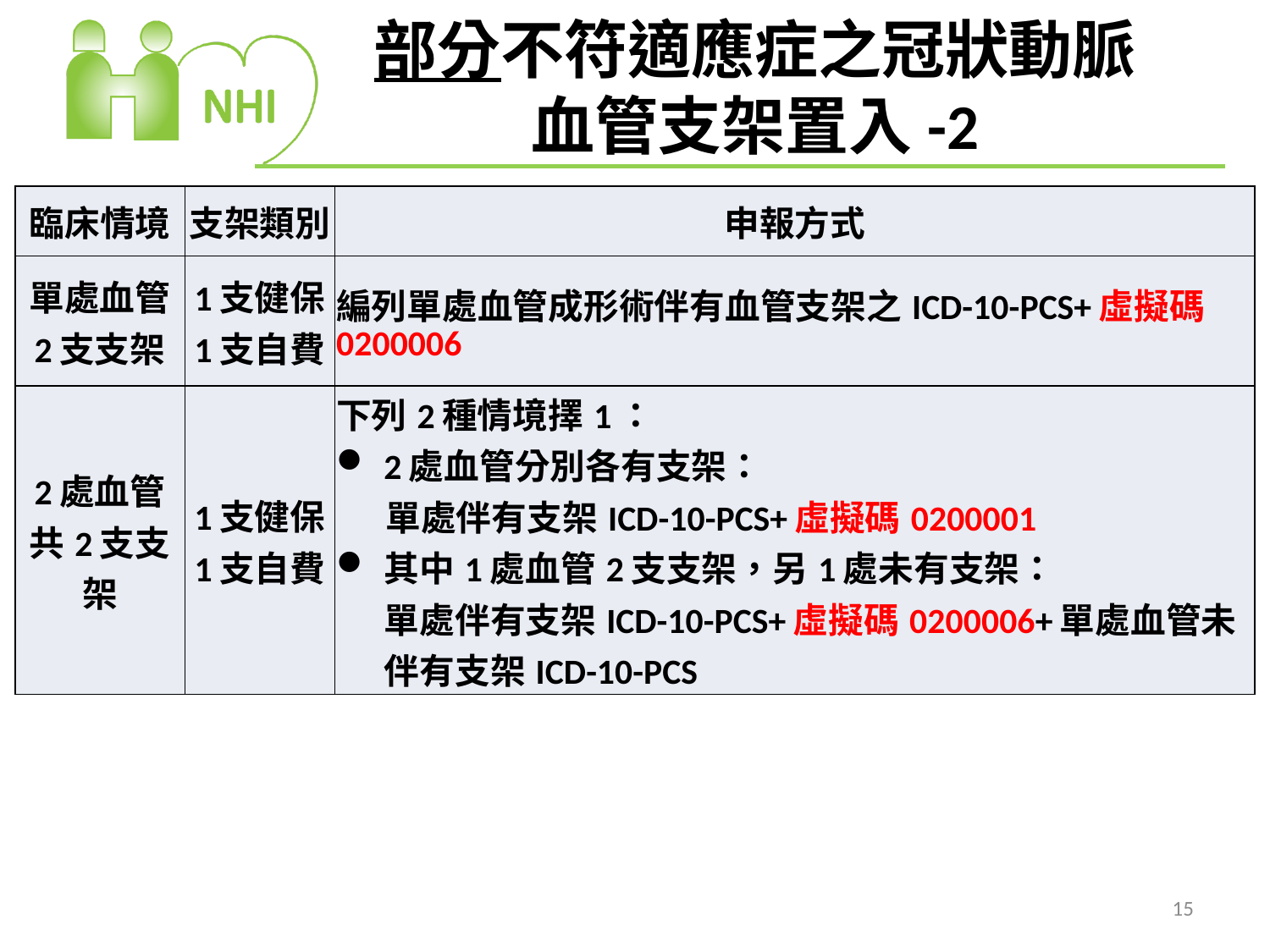

# 部分不符適應症之冠狀動脈 血管支架置入-2
| 臨床情境 | 支架類別 | 申報方式 |
| --- | --- | --- |
| 單處血管 2支支架 | 1支健保 1支自費 | 編列單處血管成形術伴有血管支架之ICD-10-PCS+虛擬碼0200006 |
| 2處血管 共2支支架 | 1支健保 1支自費 | 下列2種情境擇1： 2處血管分別各有支架： 單處伴有支架ICD-10-PCS+虛擬碼0200001 其中1處血管2支支架，另1處未有支架： 單處伴有支架ICD-10-PCS+虛擬碼0200006+單處血管未伴有支架ICD-10-PCS |
15